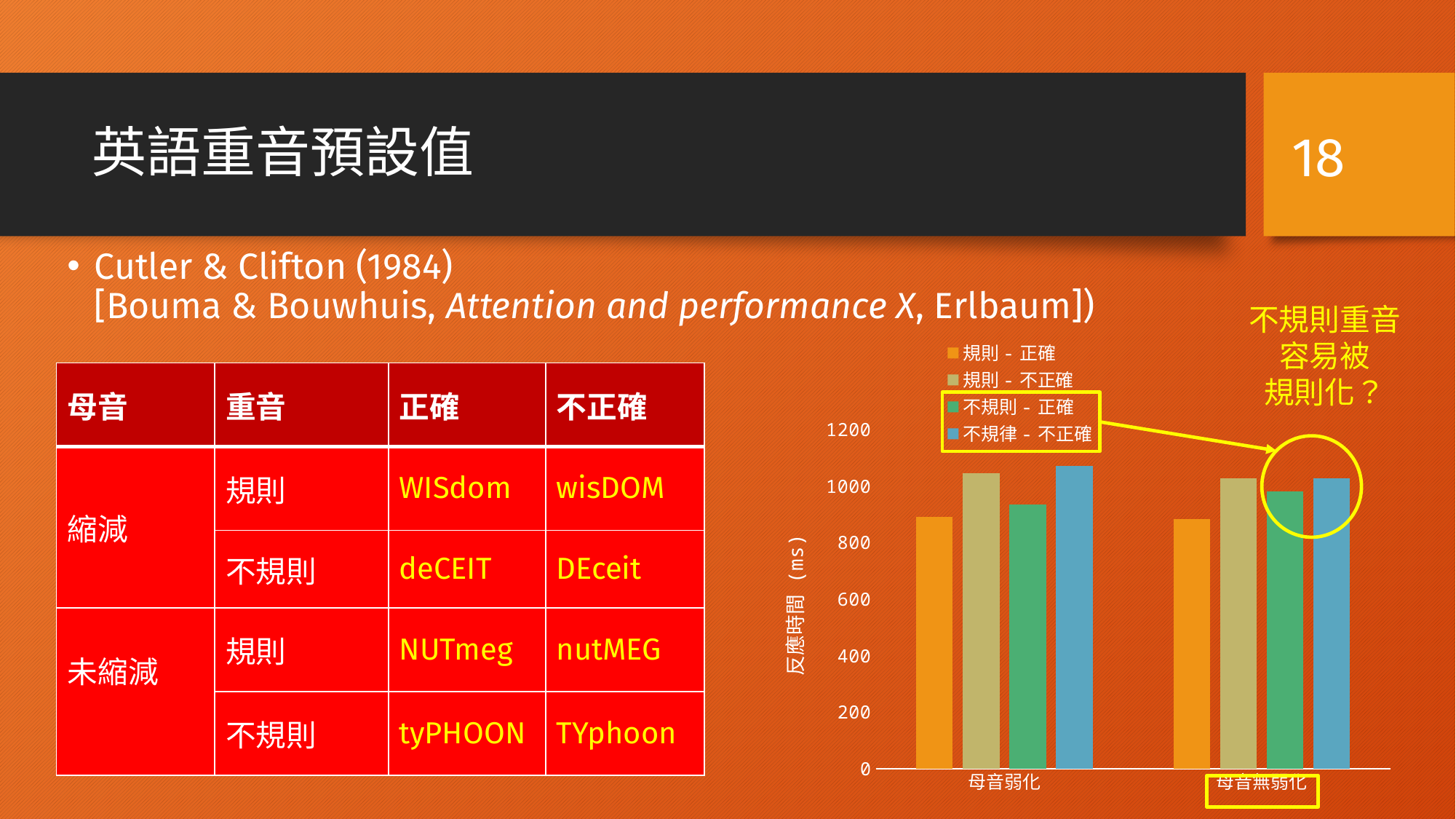

18
# 英語重音預設值
Cutler & Clifton (1984)
[Bouma & Bouwhuis, Attention and performance X, Erlbaum])

不規則重音
容易被
規則化？

### Chart

| Category | 規則-正確 | 規則-不正確 | 不規則-正確 | 不規律-不正確 |
|---|---|---|---|---|
| 母音弱化 | 892.0 | 1045.0 | 934.0 | 1071.0 |
| 母音無弱化 | 882.0 | 1026.0 | 982.0 | 1026.0 |
| 母音 | 重音 | 正確 | 不正確 |
| --- | --- | --- | --- |
| 縮減 | 規則 | WISdom | wisDOM |
|  | 不規則 | deCEIT | DEceit |
| 未縮減 | 規則 | NUTmeg | nutMEG |
|  | 不規則 | tyPHOON | TYphoon |